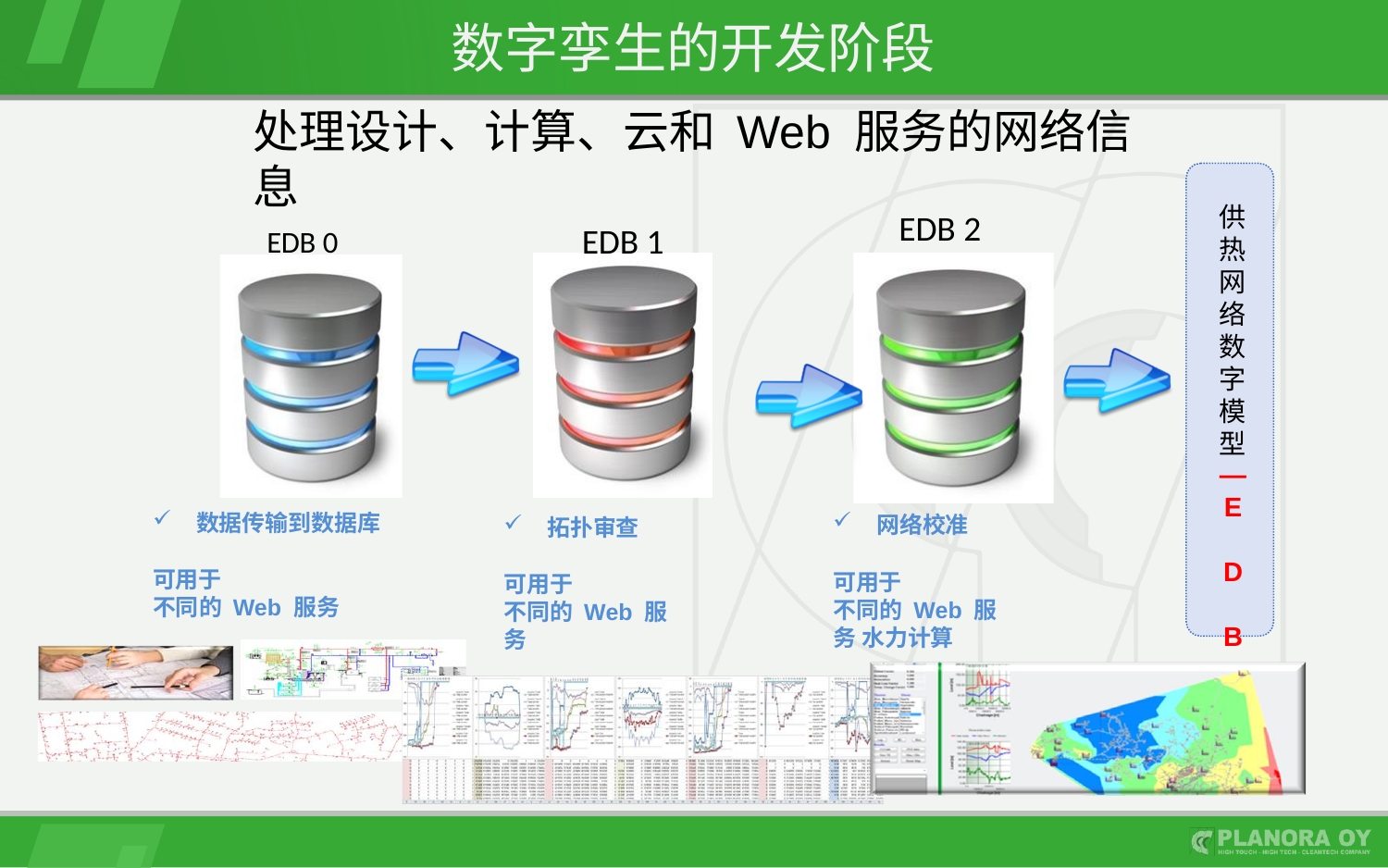

# 数字孪生的开发阶段
处理设计、计算、云和 Web 服务的网络信息

供 热 网 络 数 字 模 型
EDB 0	EDB 1
EDB 2

—
E  D  B
数据传输到数据库

可用于
不同的 Web 服务
网络校准

可用于
不同的 Web 服务 水力计算
拓扑审查

可用于
不同的 Web 服务